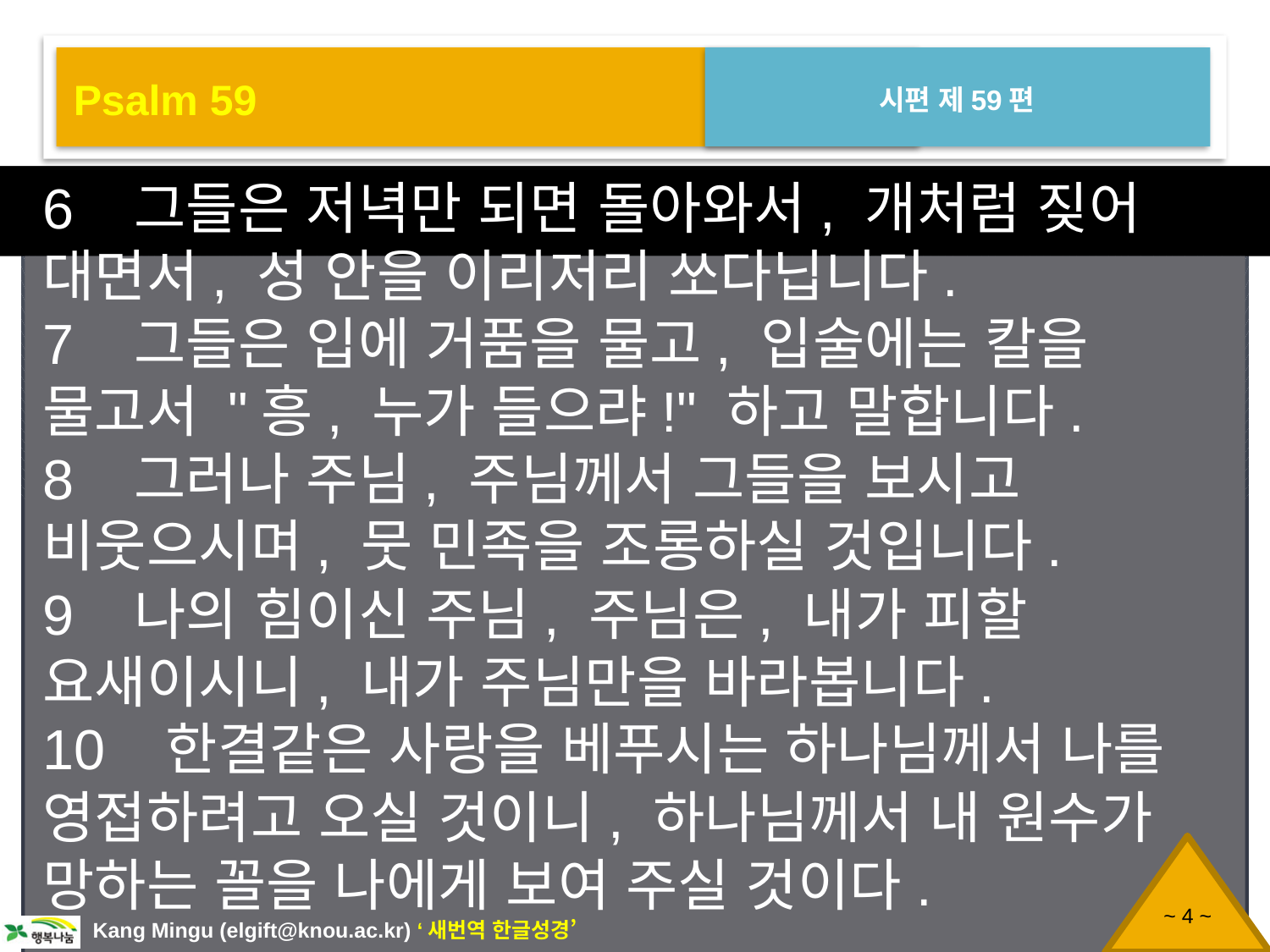

Psalm 59
시편 제59편
6   그들은 저녁만 되면 돌아와서, 개처럼 짖어 대면서, 성 안을 이리저리 쏘다닙니다.
7   그들은 입에 거품을 물고, 입술에는 칼을 물고서 "흥, 누가 들으랴!" 하고 말합니다.
8   그러나 주님, 주님께서 그들을 보시고 비웃으시며, 뭇 민족을 조롱하실 것입니다.
9   나의 힘이신 주님, 주님은, 내가 피할 요새이시니, 내가 주님만을 바라봅니다.
10   한결같은 사랑을 베푸시는 하나님께서 나를 영접하려고 오실 것이니, 하나님께서 내 원수가 망하는 꼴을 나에게 보여 주실 것이다.